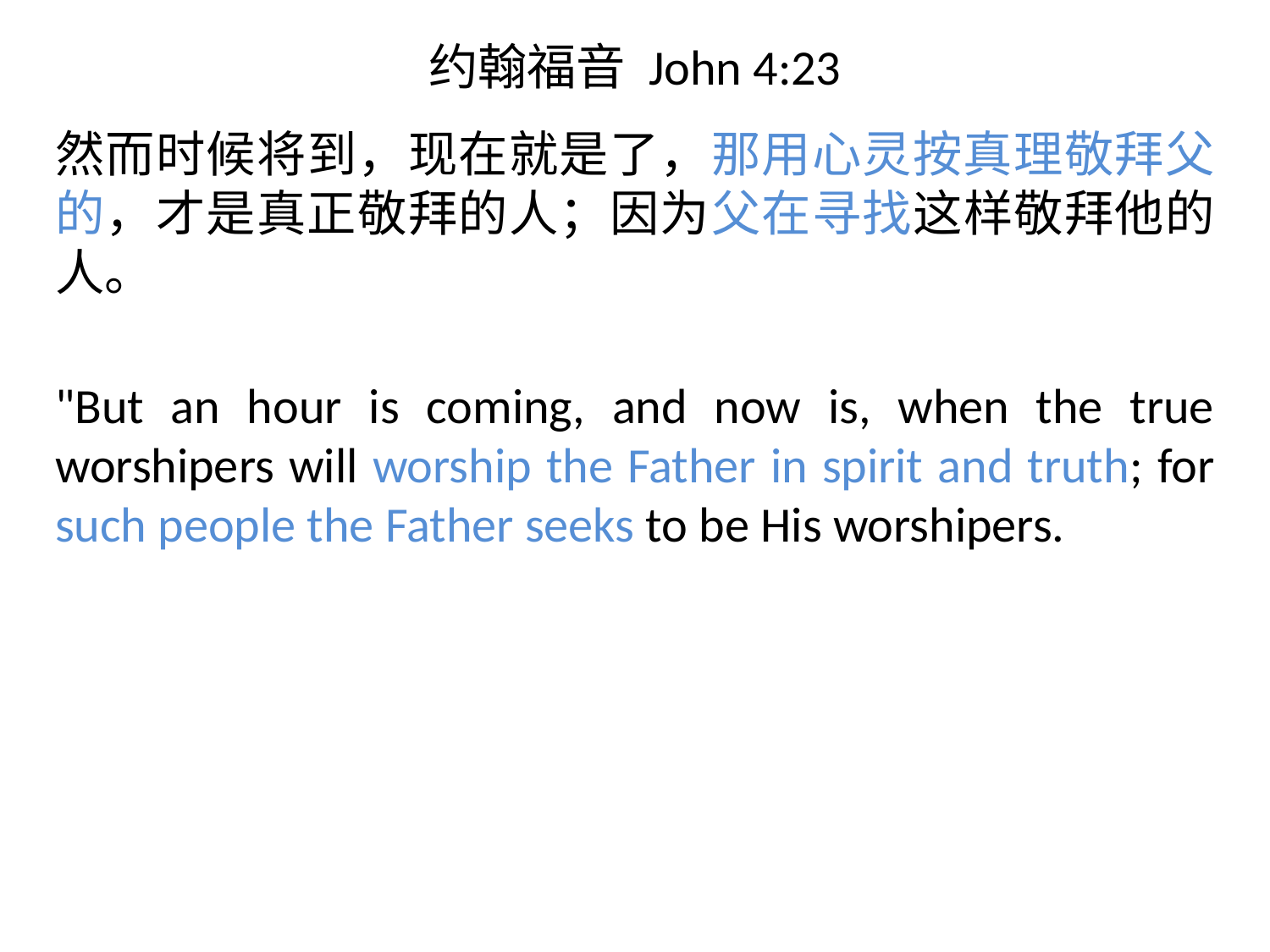

# 约翰福音 John 4:23
然而时候将到，现在就是了，那用心灵按真理敬拜父的，才是真正敬拜的人；因为父在寻找这样敬拜他的人。

"But an hour is coming, and now is, when the true worshipers will worship the Father in spirit and truth; for such people the Father seeks to be His worshipers.